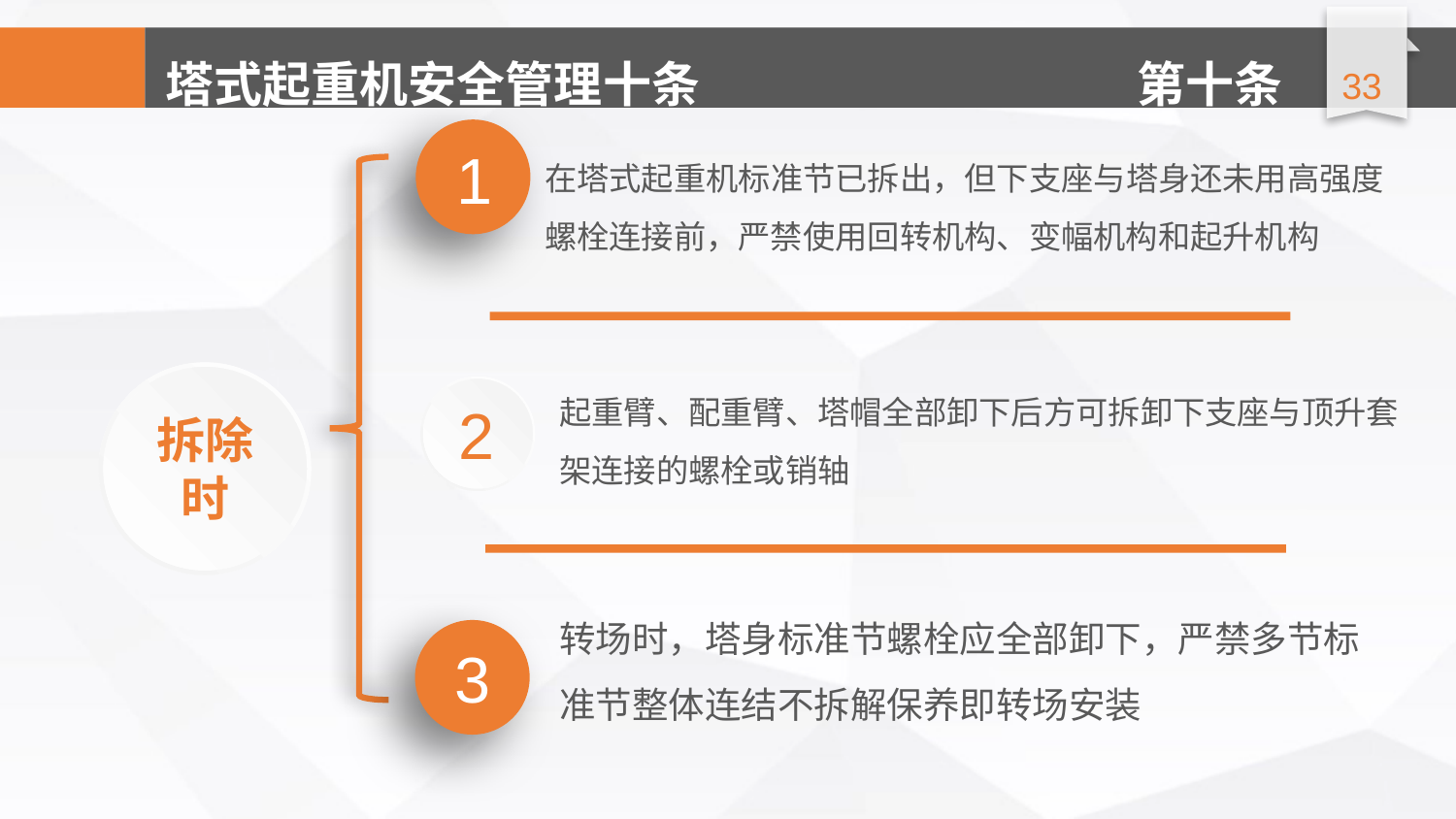

延时符
第十条

1
在塔式起重机标准节已拆出，但下支座与塔身还未用高强度螺栓连接前，严禁使用回转机构、变幅机构和起升机构

拆除时
起重臂、配重臂、塔帽全部卸下后方可拆卸下支座与顶升套架连接的螺栓或销轴

2

转场时，塔身标准节螺栓应全部卸下，严禁多节标准节整体连结不拆解保养即转场安装

3